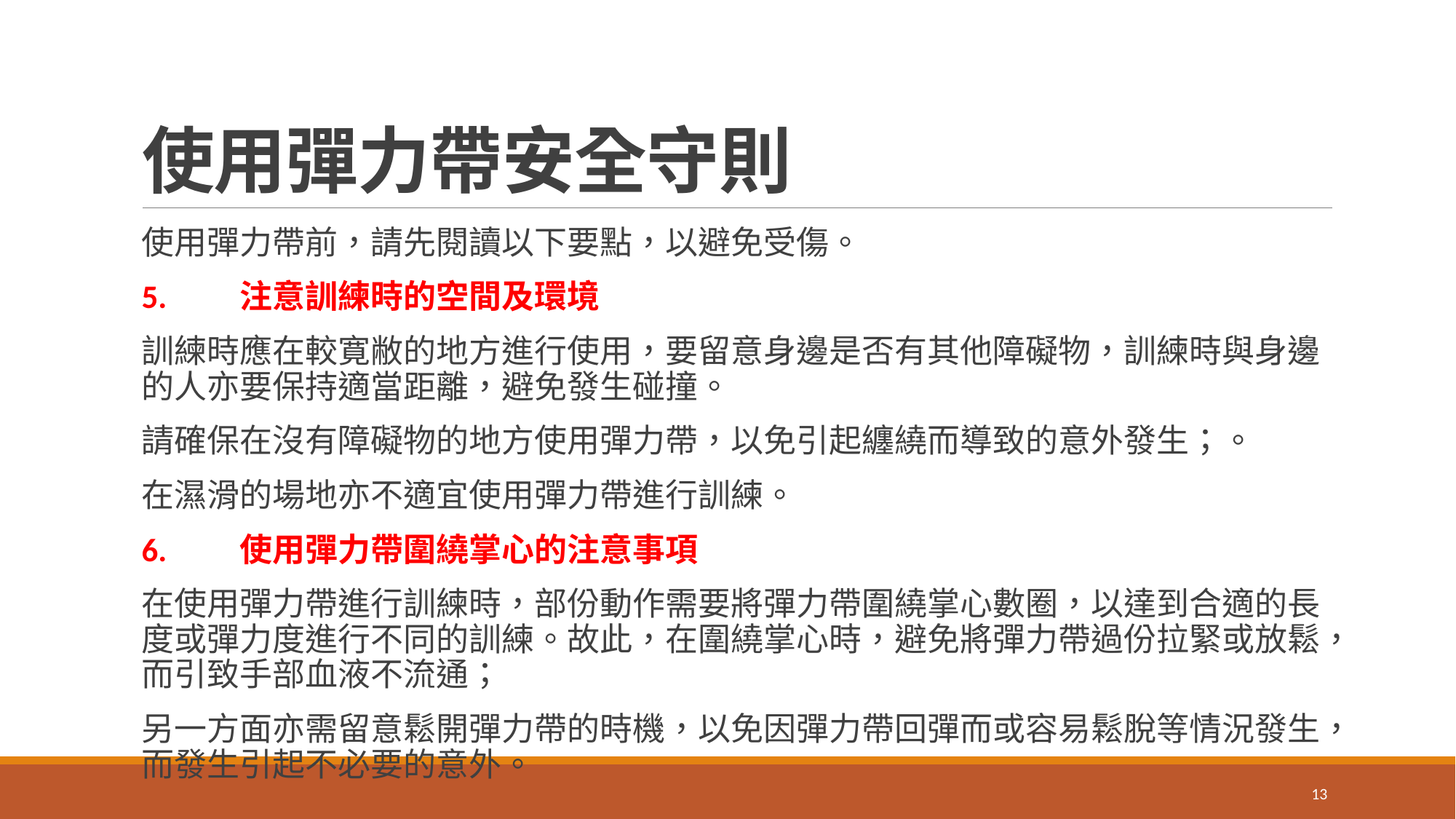

# 使用彈力帶安全守則
使用彈力帶前，請先閱讀以下要點，以避免受傷。
5.	注意訓練時的空間及環境
訓練時應在較寛敝的地方進行使用，要留意身邊是否有其他障礙物，訓練時與身邊的人亦要保持適當距離，避免發生碰撞。
請確保在沒有障礙物的地方使用彈力帶，以免引起纏繞而導致的意外發生；。
在濕滑的場地亦不適宜使用彈力帶進行訓練。
6.	使用彈力帶圍繞掌心的注意事項
在使用彈力帶進行訓練時，部份動作需要將彈力帶圍繞掌心數圈，以達到合適的長度或彈力度進行不同的訓練。故此，在圍繞掌心時，避免將彈力帶過份拉緊或放鬆，而引致手部血液不流通；
另一方面亦需留意鬆開彈力帶的時機，以免因彈力帶回彈而或容易鬆脫等情況發生，而發生引起不必要的意外。

13